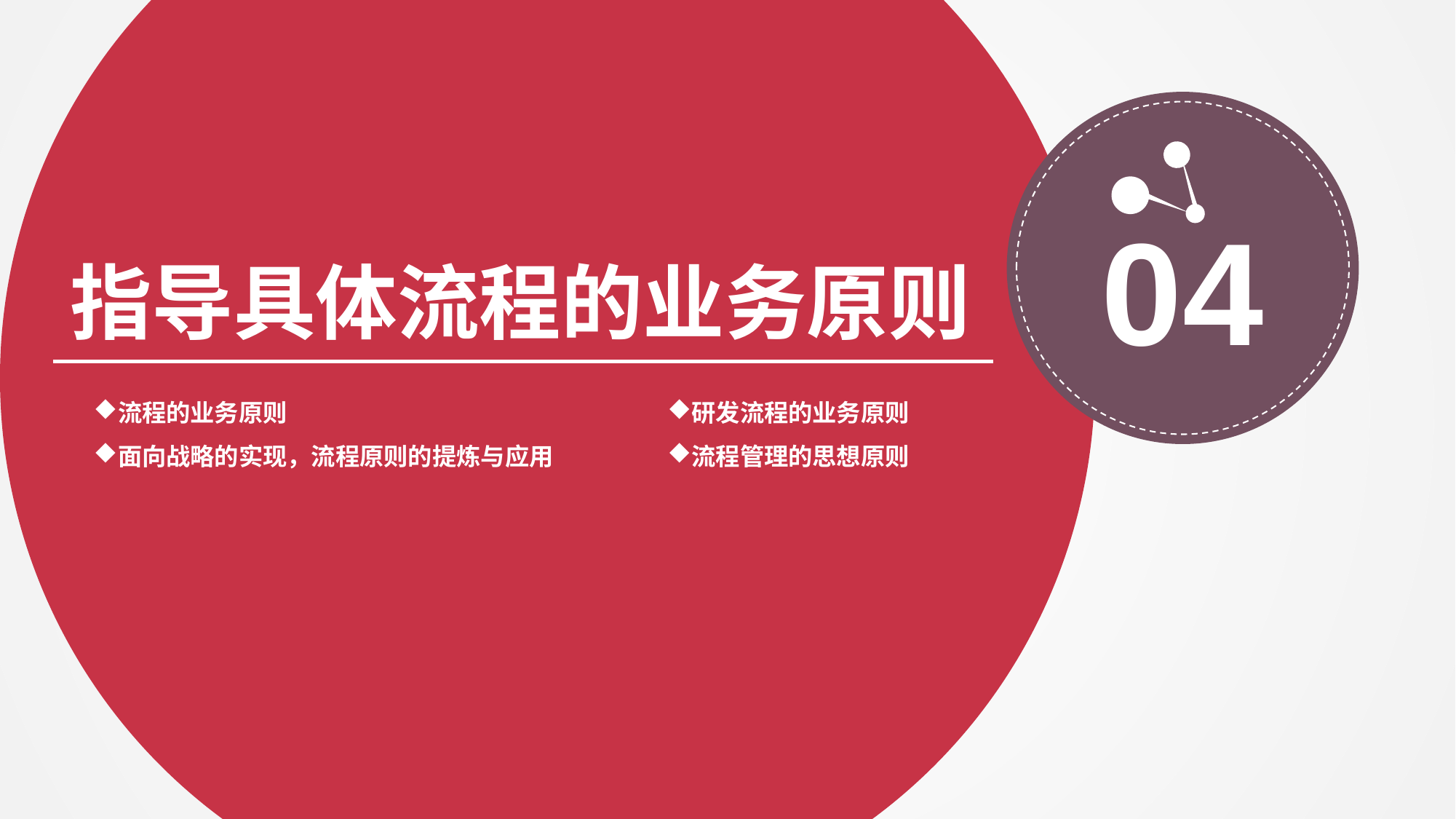

04
指导具体流程的业务原则
流程的业务原则
面向战略的实现，流程原则的提炼与应用
研发流程的业务原则
流程管理的思想原则